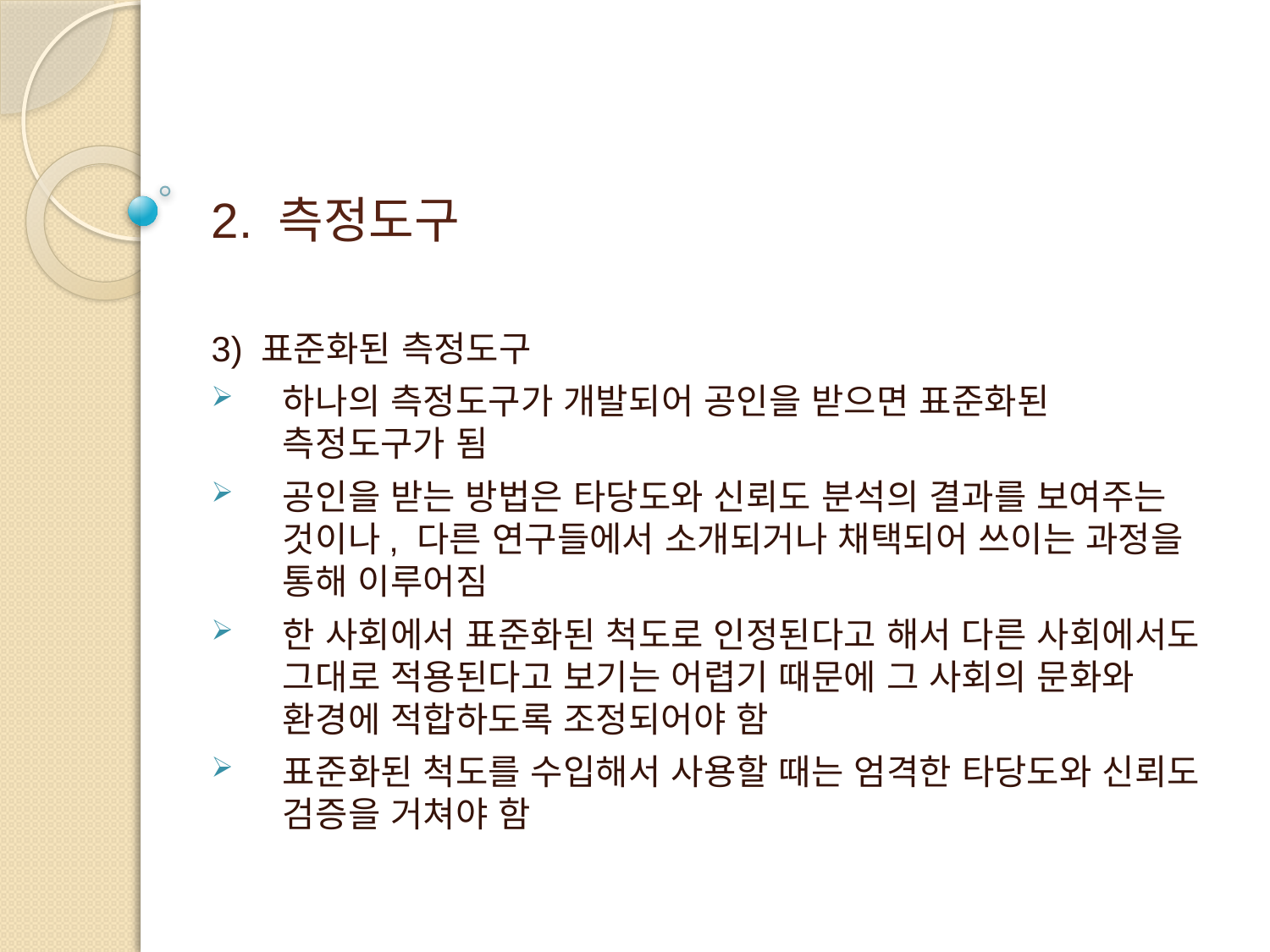

# 2. 측정도구
3) 표준화된 측정도구
하나의 측정도구가 개발되어 공인을 받으면 표준화된 측정도구가 됨
공인을 받는 방법은 타당도와 신뢰도 분석의 결과를 보여주는 것이나, 다른 연구들에서 소개되거나 채택되어 쓰이는 과정을 통해 이루어짐
한 사회에서 표준화된 척도로 인정된다고 해서 다른 사회에서도 그대로 적용된다고 보기는 어렵기 때문에 그 사회의 문화와 환경에 적합하도록 조정되어야 함
표준화된 척도를 수입해서 사용할 때는 엄격한 타당도와 신뢰도 검증을 거쳐야 함